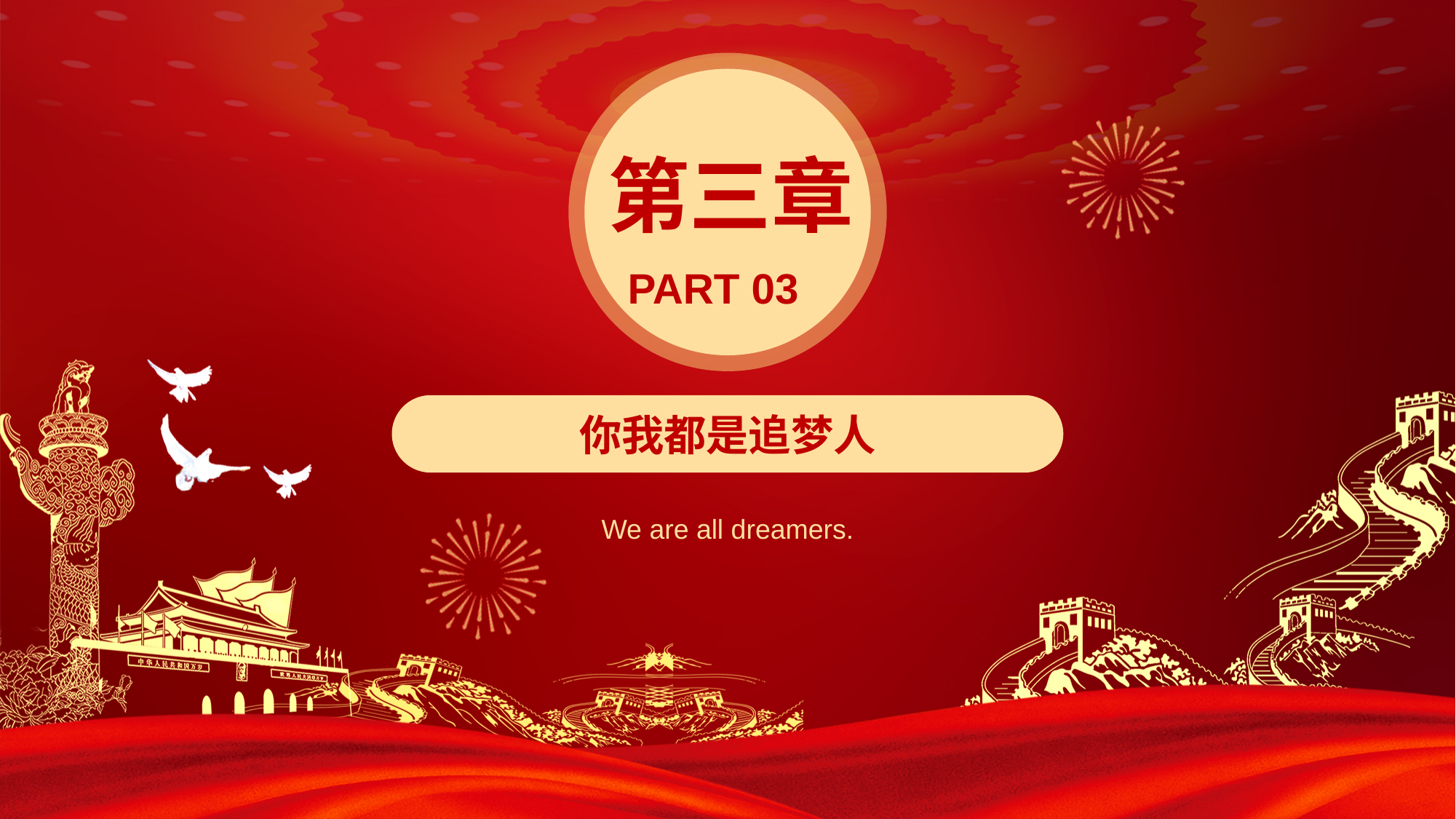

第三章
PART 03

你我都是追梦人
We are all dreamers.